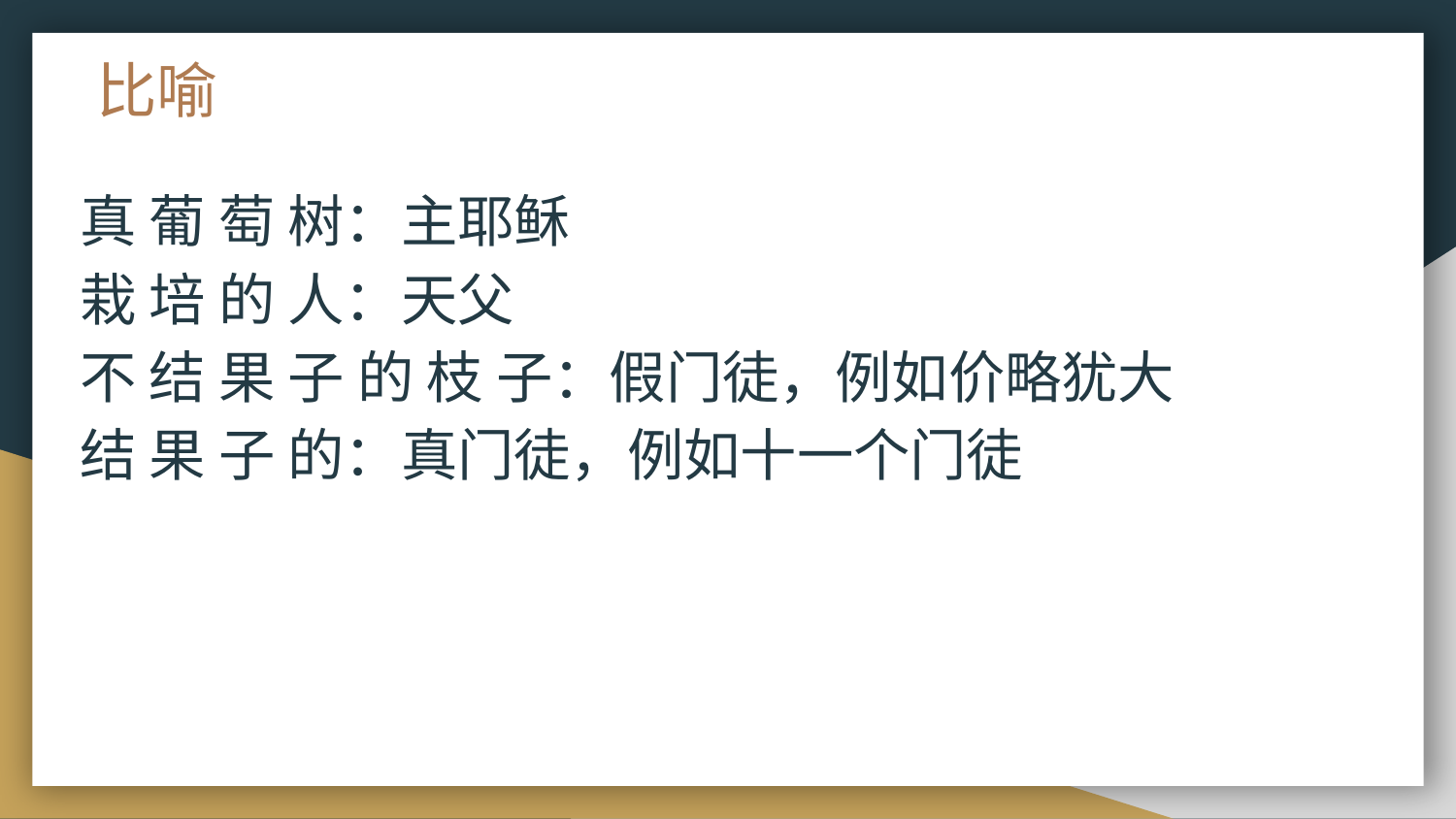

# 比喻
真 葡 萄 树：主耶稣
栽 培 的 人：天父
不 结 果 子 的 枝 子：假门徒，例如价略犹大
结 果 子 的：真门徒，例如十一个门徒